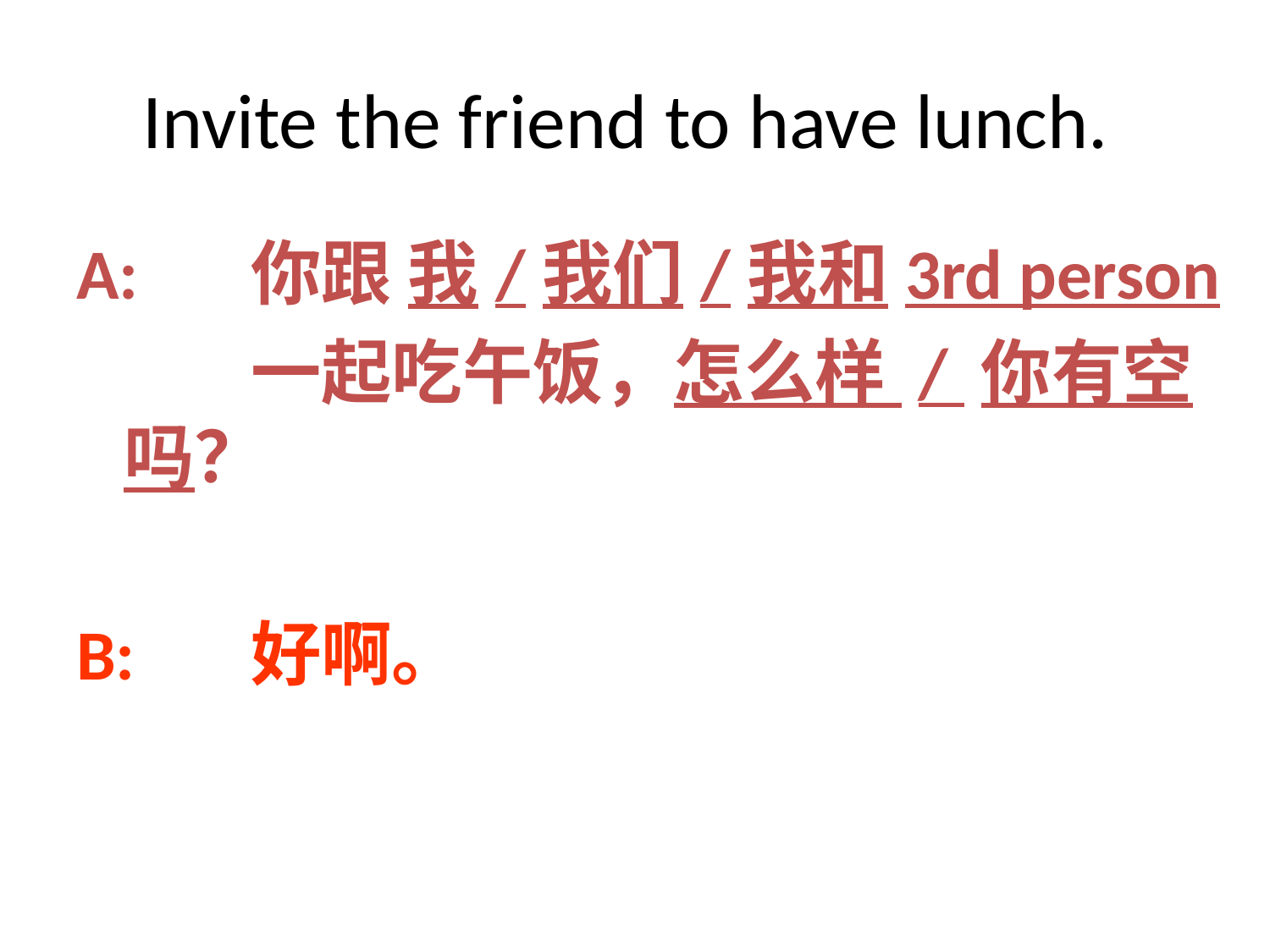

# Invite the friend to have lunch.
A:	你跟 我/我们/我和3rd person
		一起吃午饭，怎么样 / 你有空吗？

B:	好啊。